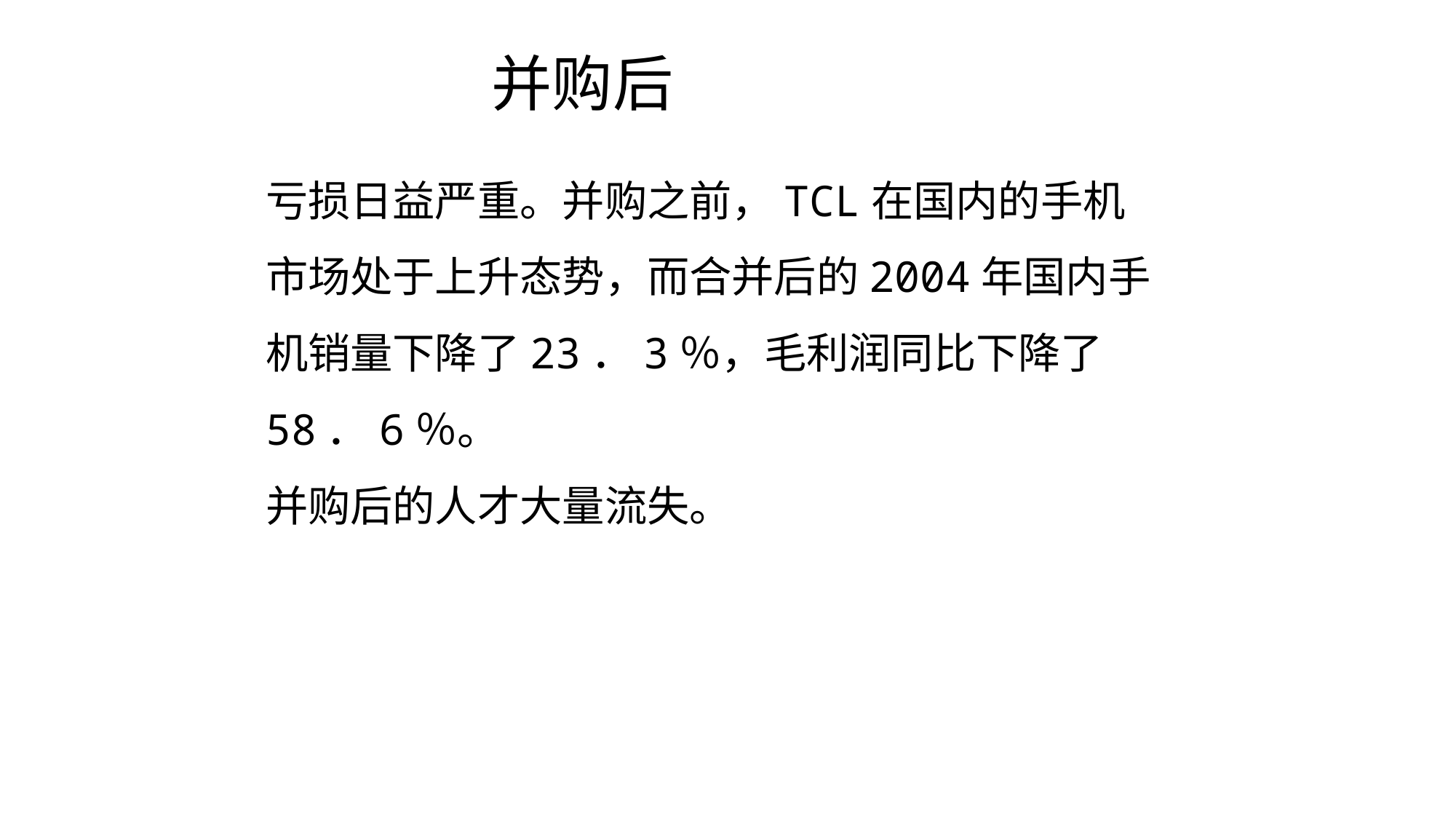

并购后
亏损日益严重。并购之前，TCL在国内的手机市场处于上升态势，而合并后的2004年国内手机销量下降了23．3％，毛利润同比下降了58．6％。
并购后的人才大量流失。